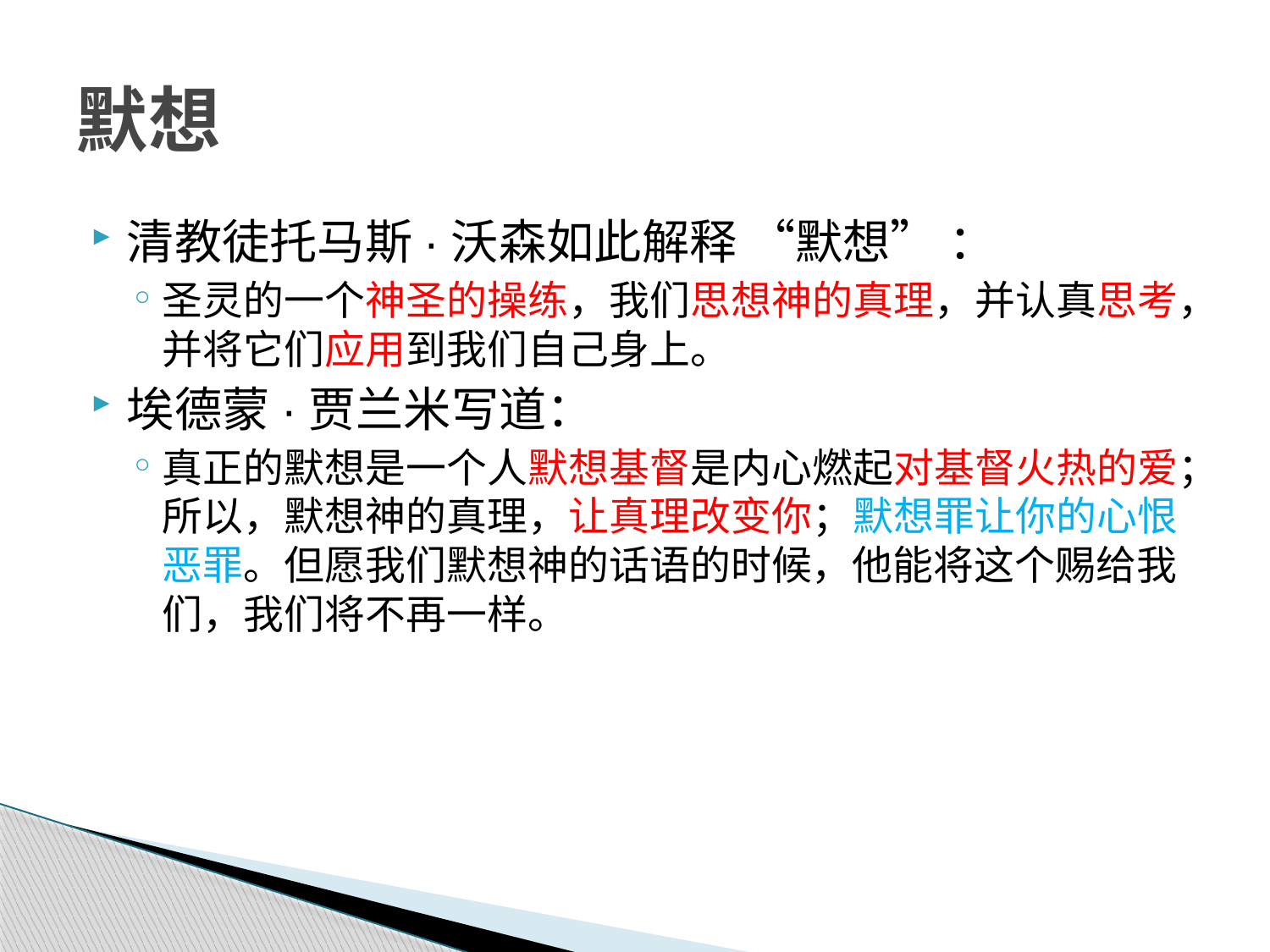

# 默想
清教徒托马斯·沃森如此解释 “默想” ：
圣灵的一个神圣的操练，我们思想神的真理，并认真思考，并将它们应用到我们自己身上。
埃德蒙·贾兰米写道：
真正的默想是一个人默想基督是内心燃起对基督火热的爱；所以，默想神的真理，让真理改变你；默想罪让你的心恨恶罪。但愿我们默想神的话语的时候，他能将这个赐给我们，我们将不再一样。